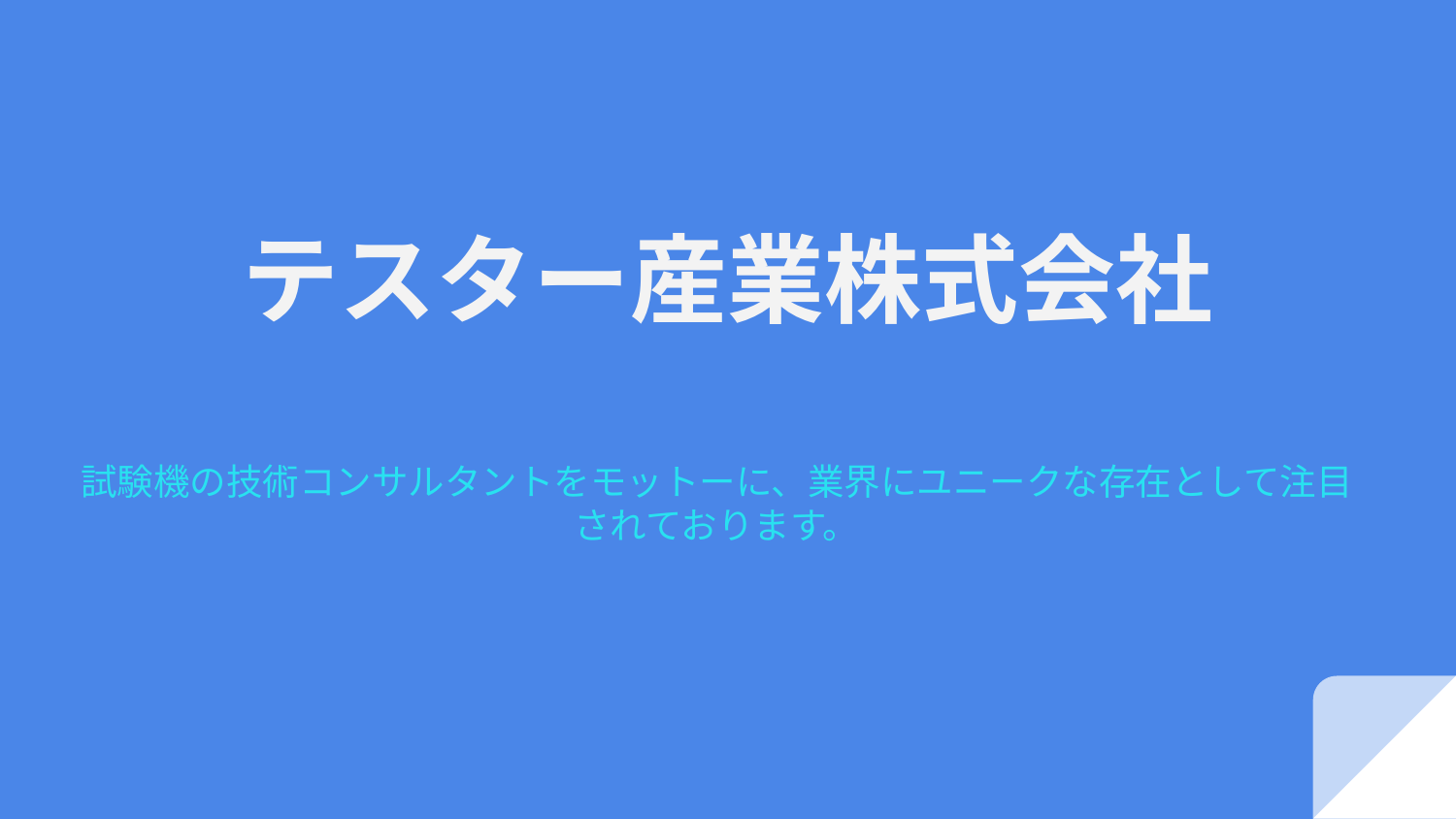

# テスター産業株式会社
試験機の技術コンサルタントをモットーに、業界にユニークな存在として注目されております。